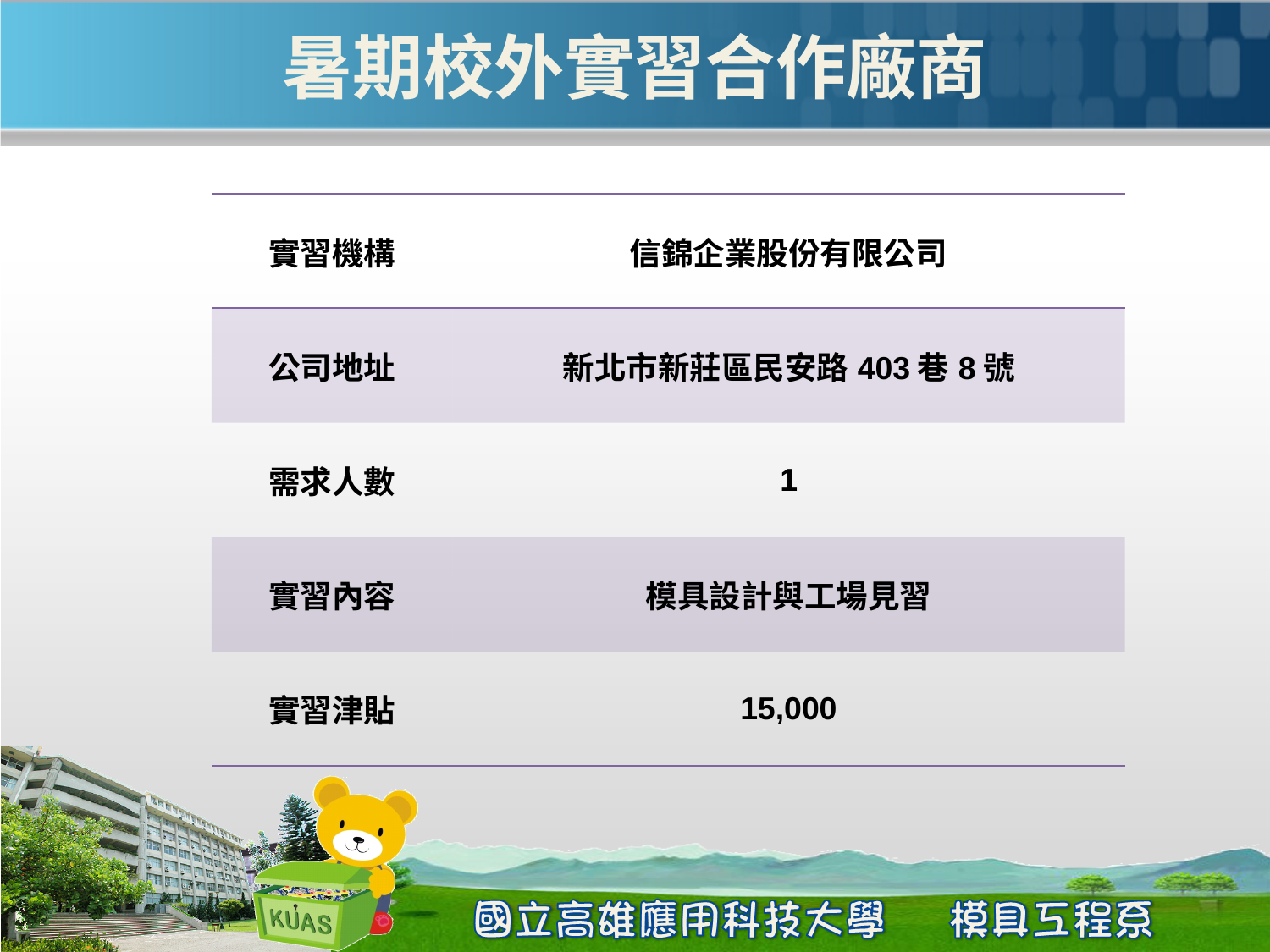

# 暑期校外實習合作廠商
| 實習機構 | 信錦企業股份有限公司 |
| --- | --- |
| 公司地址 | 新北市新莊區民安路403巷8號 |
| 需求人數 | 1 |
| 實習內容 | 模具設計與工場見習 |
| 實習津貼 | 15,000 |